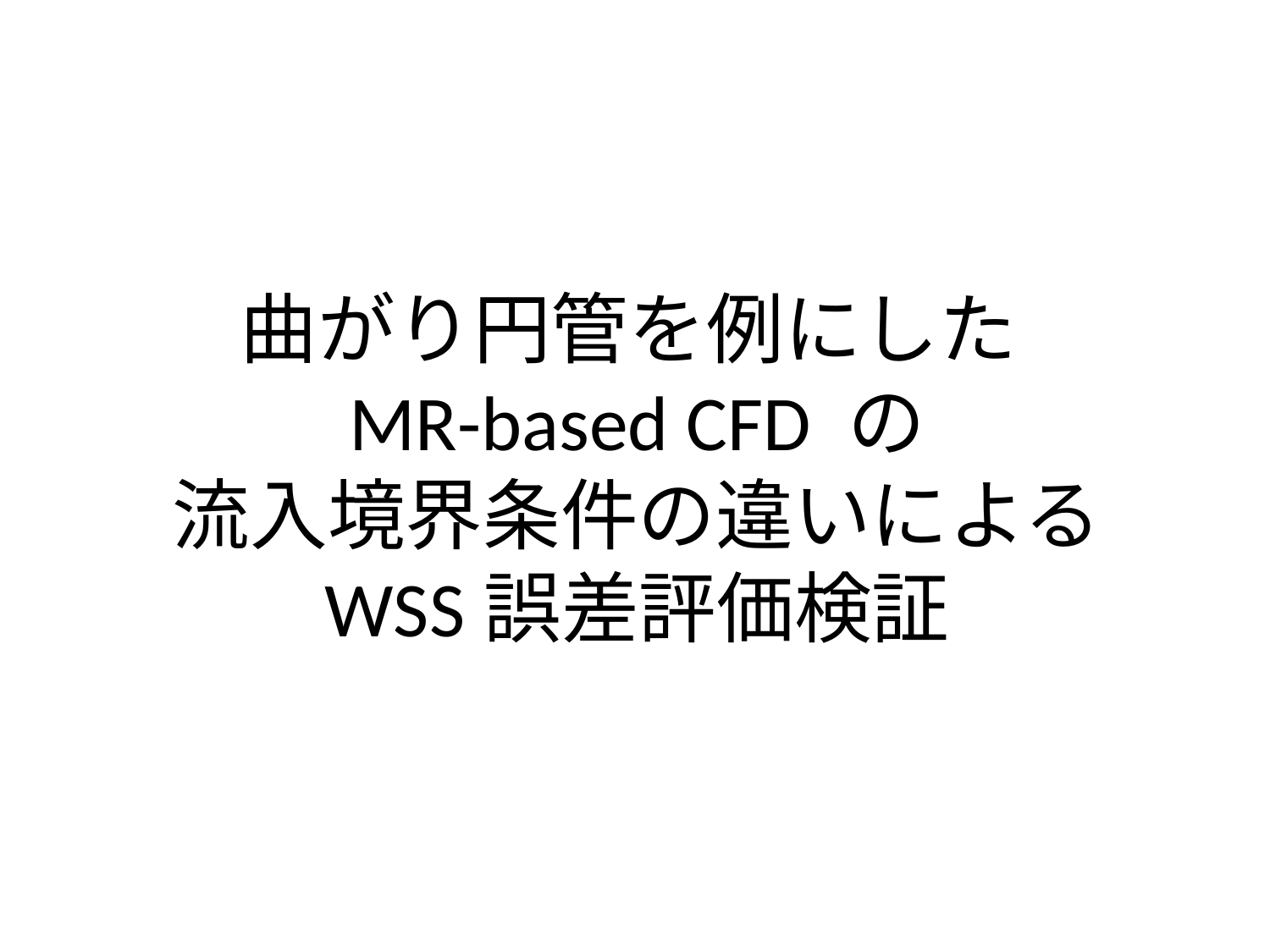

# 曲がり円管を例にした MR-based CFD の 流入境界条件の違いによる WSS誤差評価検証